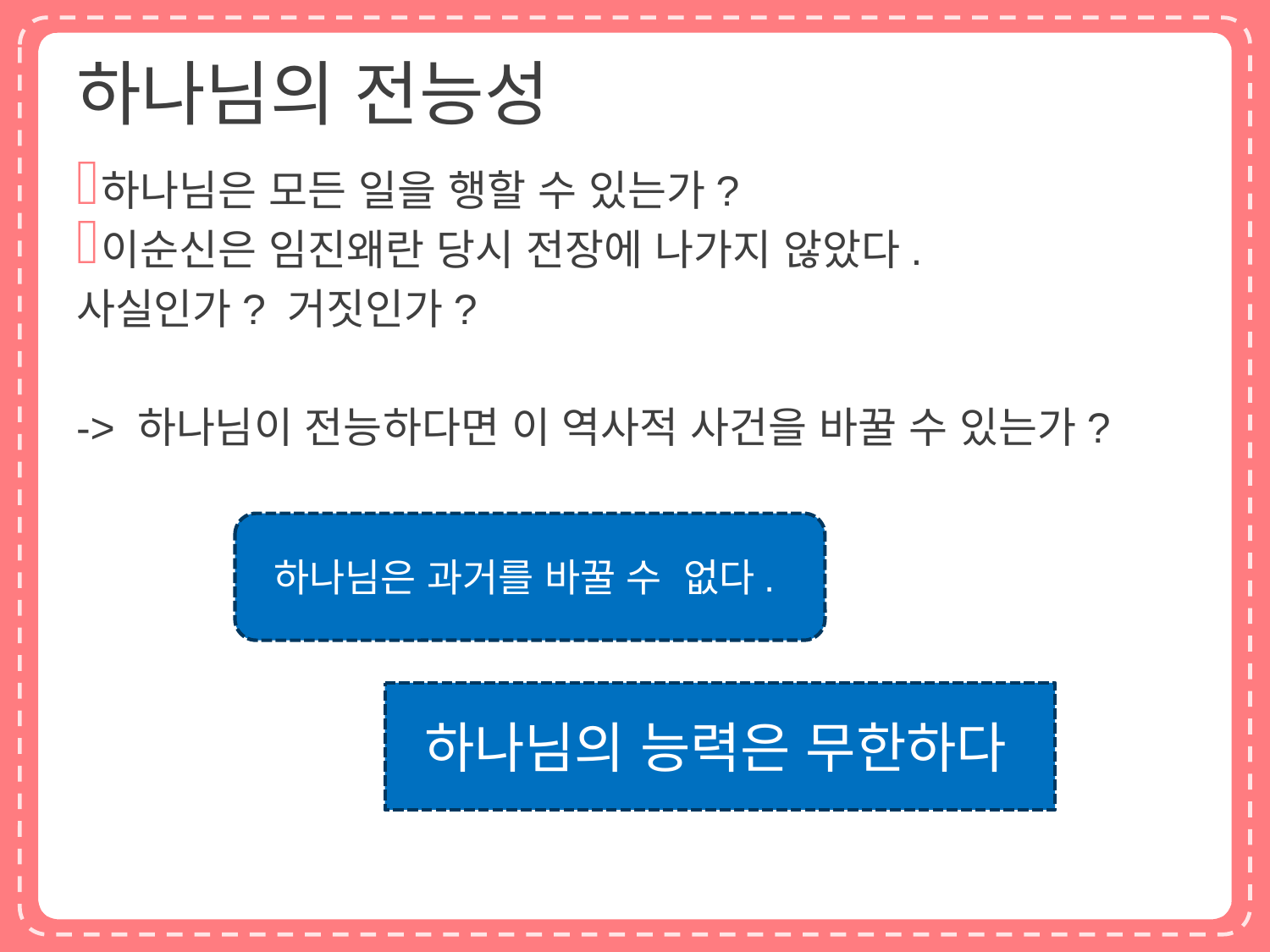

# 하나님의 전능성
하나님은 모든 일을 행할 수 있는가?
이순신은 임진왜란 당시 전장에 나가지 않았다.
사실인가? 거짓인가?

-> 하나님이 전능하다면 이 역사적 사건을 바꿀 수 있는가?

하나님은 과거를 바꿀 수  없다.
하나님의 능력은 무한하다